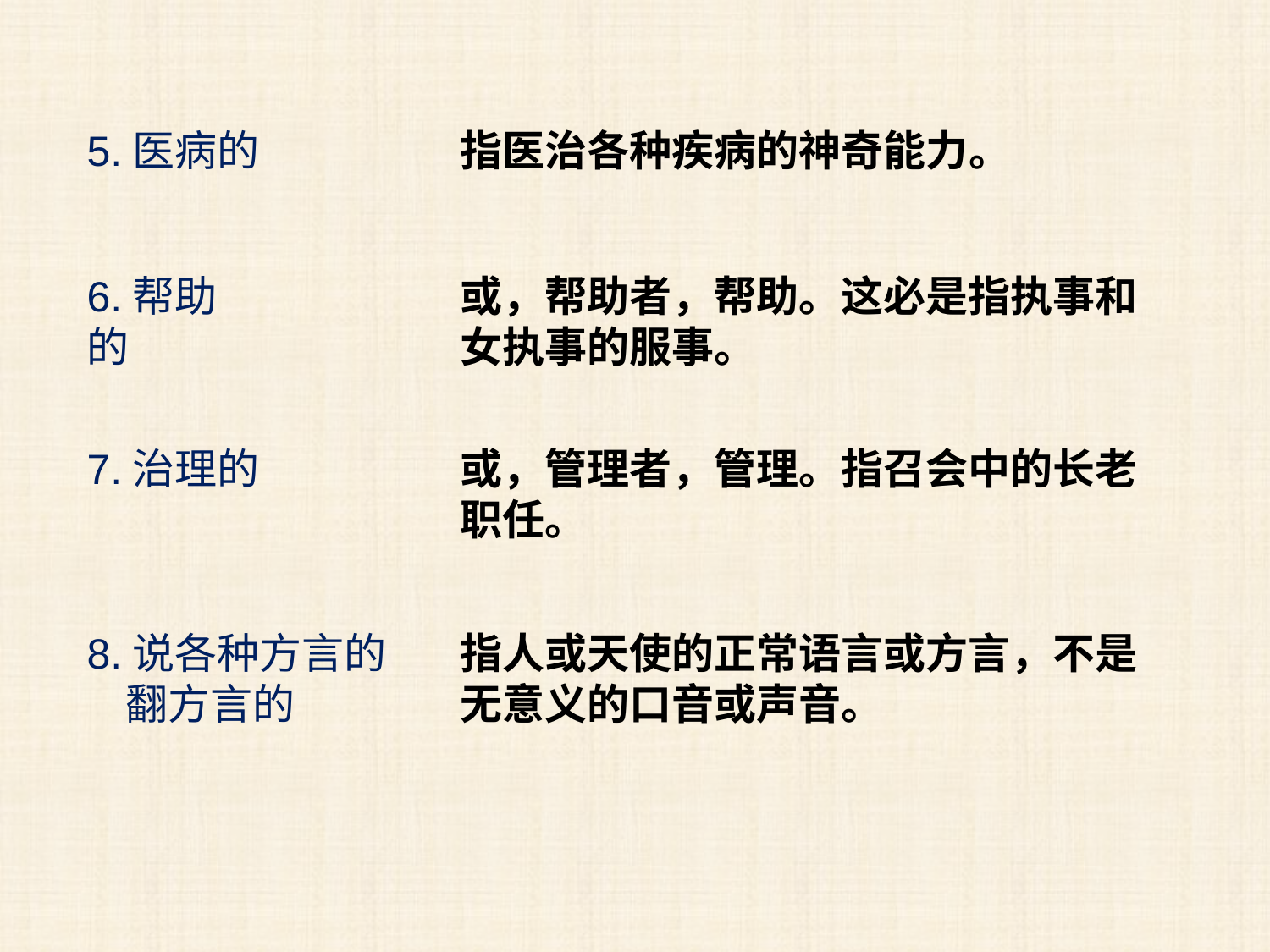

5.医病的
指医治各种疾病的神奇能力。
6.帮助的
或，帮助者，帮助。这必是指执事和女执事的服事。
7.治理的
或，管理者，管理。指召会中的长老职任。
8.说各种方言的
   翻方言的

指人或天使的正常语言或方言，不是无意义的口音或声音。